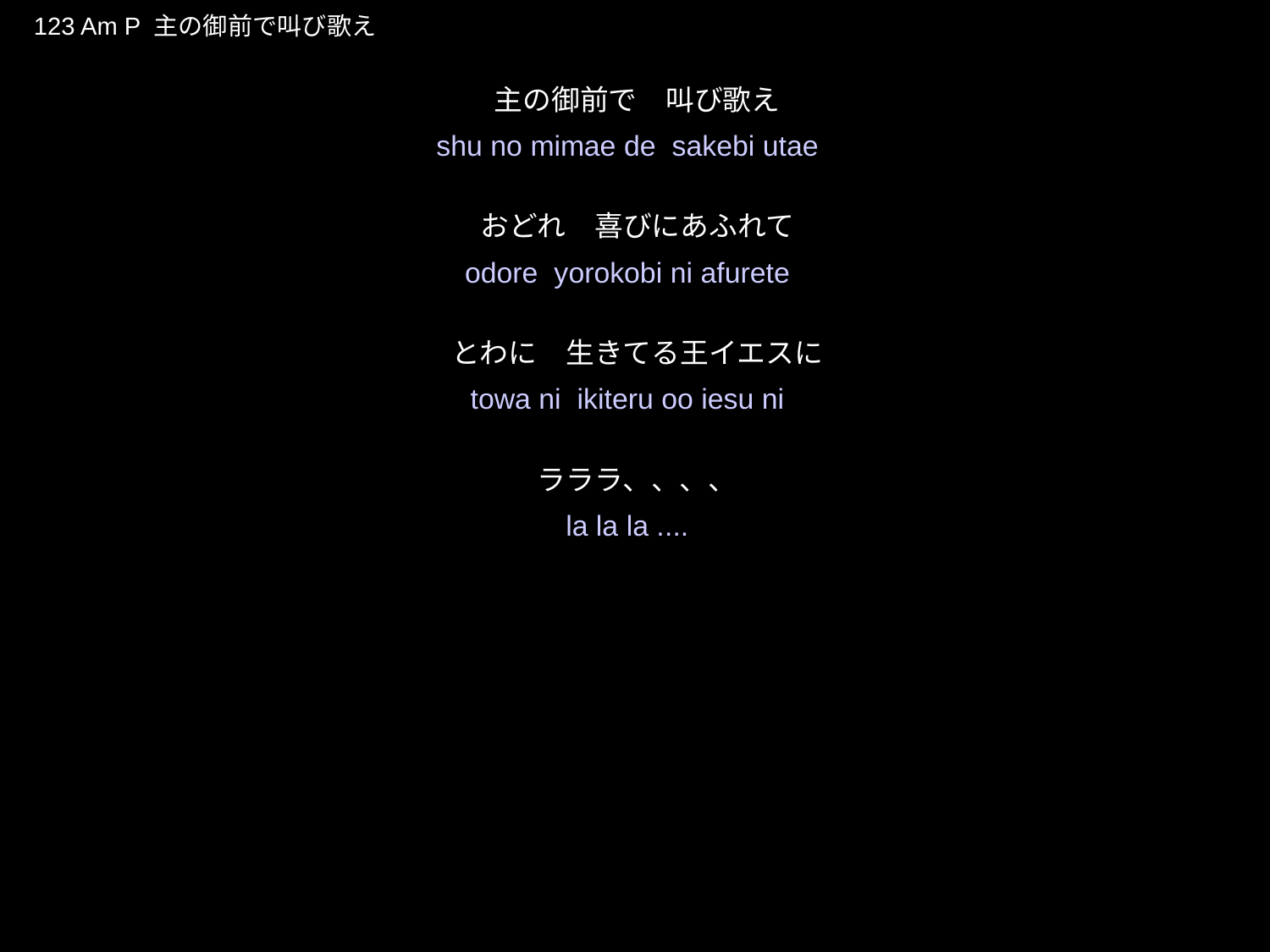

しゅのみまえでさけびうたえ
★P
123 Am P 主の御前で叫び歌え
主の御前で　叫び歌え
おどれ　喜びにあふれて
とわに　生きてる王イエスに
ラララ、、、、
★５
shu no mimae de  sakebi utae
odore  yorokobi ni afurete
towa ni  ikiteru oo iesu ni
la la la ....